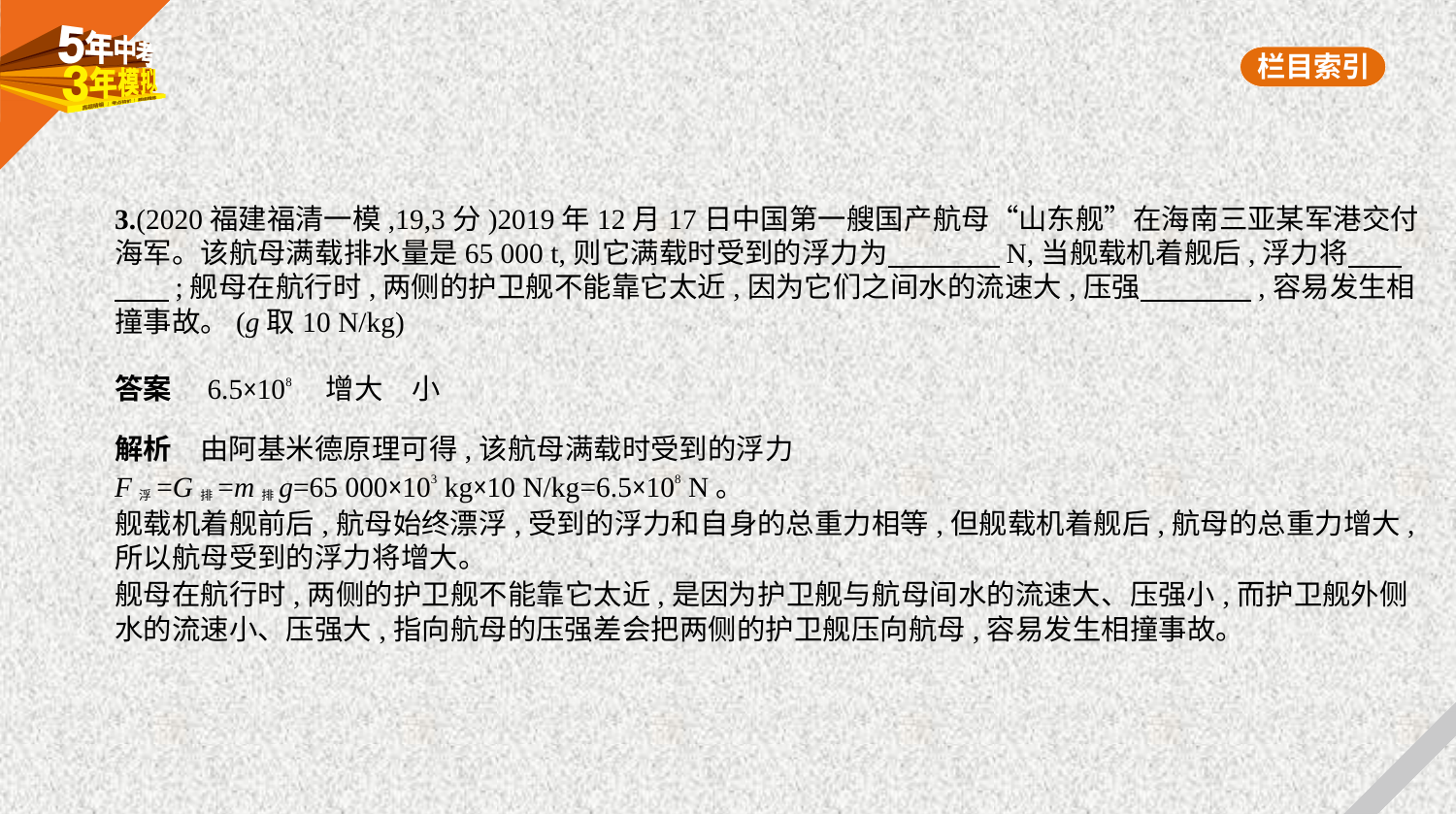

3.(2020福建福清一模,19,3分)2019年12月17日中国第一艘国产航母“山东舰”在海南三亚某军港交付
海军。该航母满载排水量是65 000 t,则它满载时受到的浮力为　　　    N,当舰载机着舰后,浮力将　    
　    ;舰母在航行时,两侧的护卫舰不能靠它太近,因为它们之间水的流速大,压强　　　    ,容易发生相
撞事故。(g取10 N/kg)
答案　6.5×108　增大　小
解析　由阿基米德原理可得,该航母满载时受到的浮力
F浮=G排=m排g=65 000×103 kg×10 N/kg=6.5×108 N。
舰载机着舰前后,航母始终漂浮,受到的浮力和自身的总重力相等,但舰载机着舰后,航母的总重力增大,
所以航母受到的浮力将增大。
舰母在航行时,两侧的护卫舰不能靠它太近,是因为护卫舰与航母间水的流速大、压强小,而护卫舰外侧
水的流速小、压强大,指向航母的压强差会把两侧的护卫舰压向航母,容易发生相撞事故。